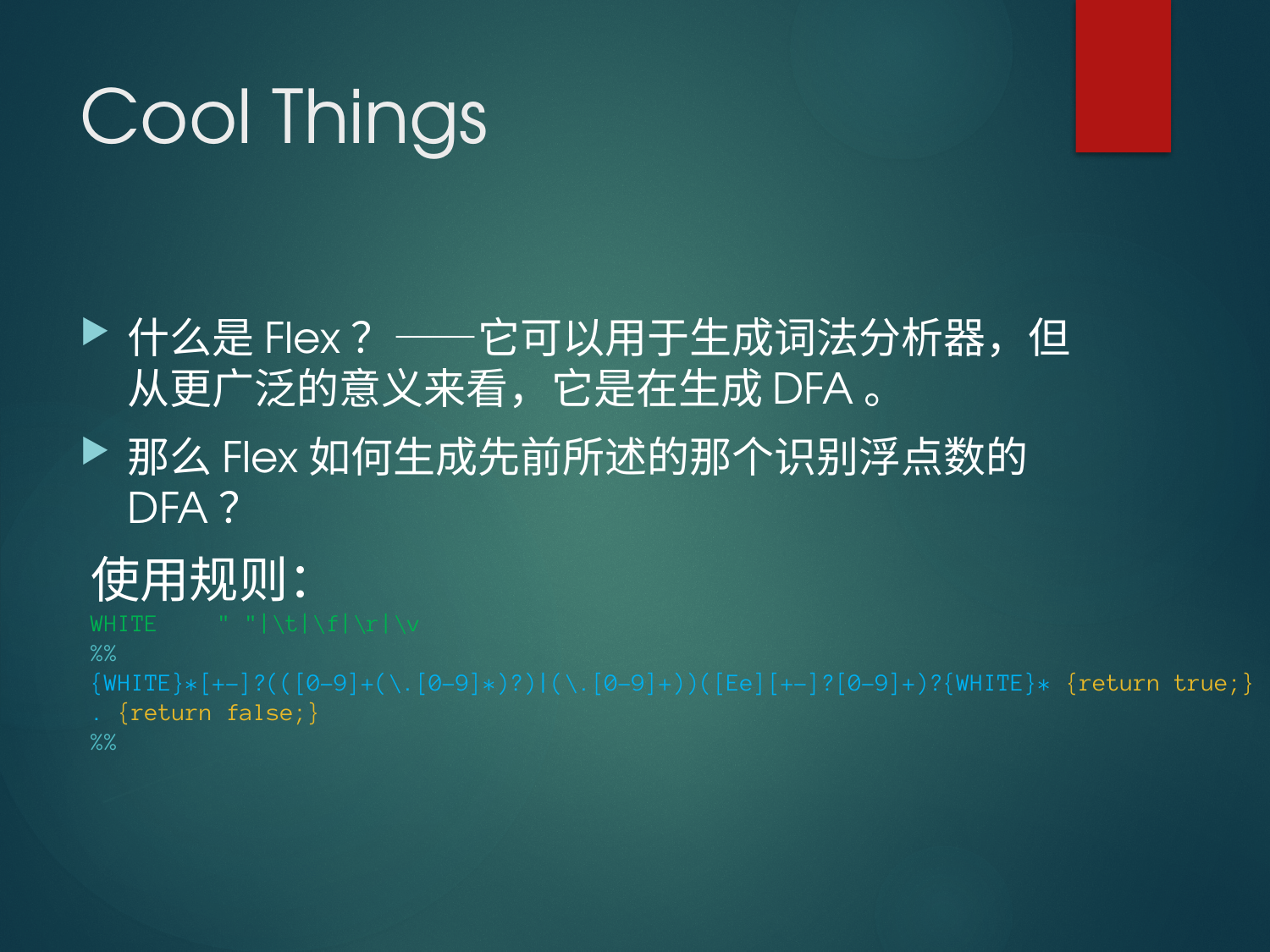

# Cool Things
什么是Flex？——它可以用于生成词法分析器，但从更广泛的意义来看，它是在生成DFA。
那么Flex如何生成先前所述的那个识别浮点数的DFA？
使用规则：
WHITE	" "|\t|\f|\r|\v
%%
{WHITE}*[+-]?(([0-9]+(\.[0-9]*)?)|(\.[0-9]+))([Ee][+-]?[0-9]+)?{WHITE}* {return true;}
. {return false;}
%%